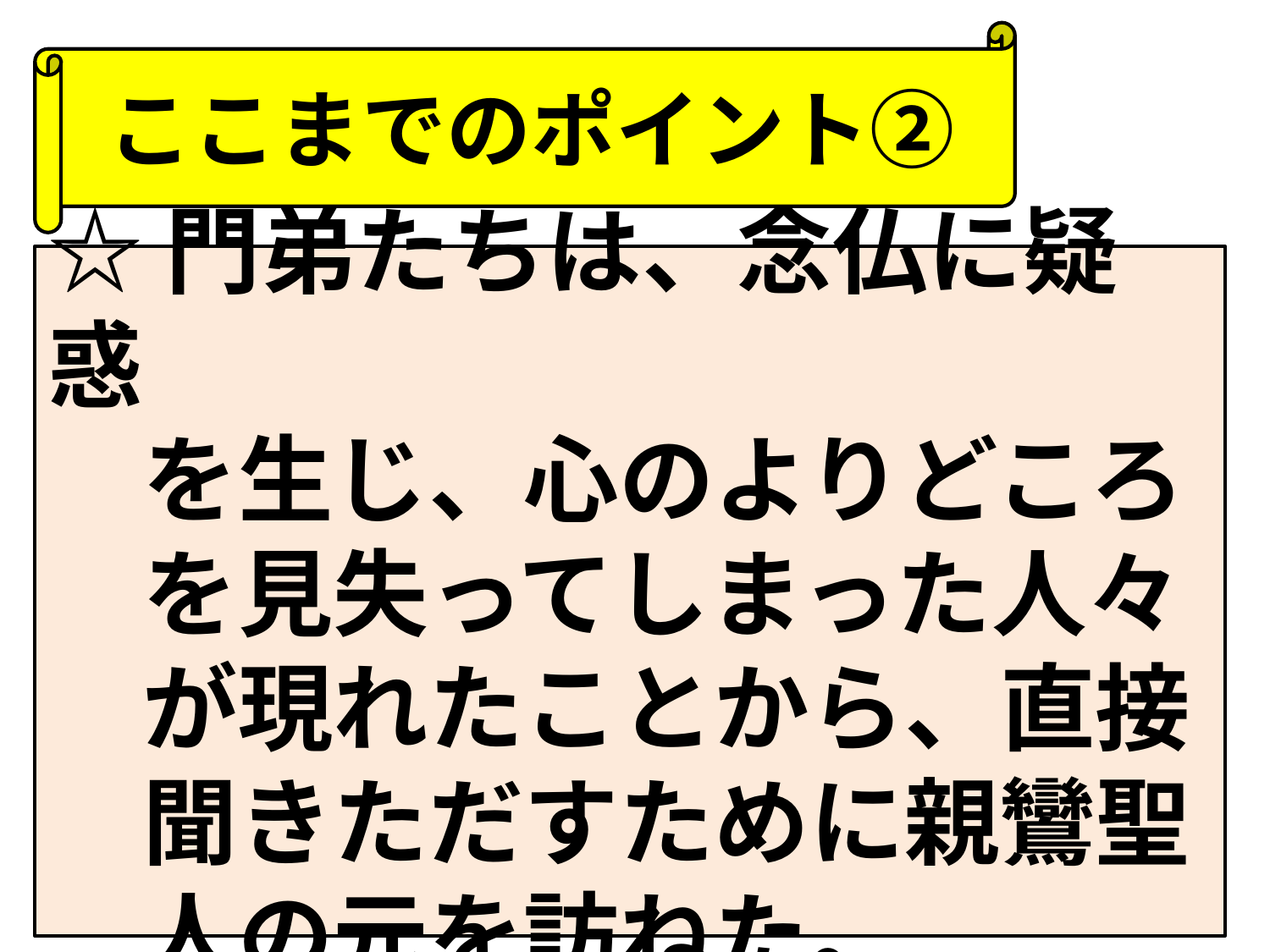

ここまでのポイント②
☆門弟たちは、念仏に疑惑
　を生じ、心のよりどころ
　を見失ってしまった人々
　が現れたことから、直接
　聞きただすために親鸞聖
　人の元を訪ねた。